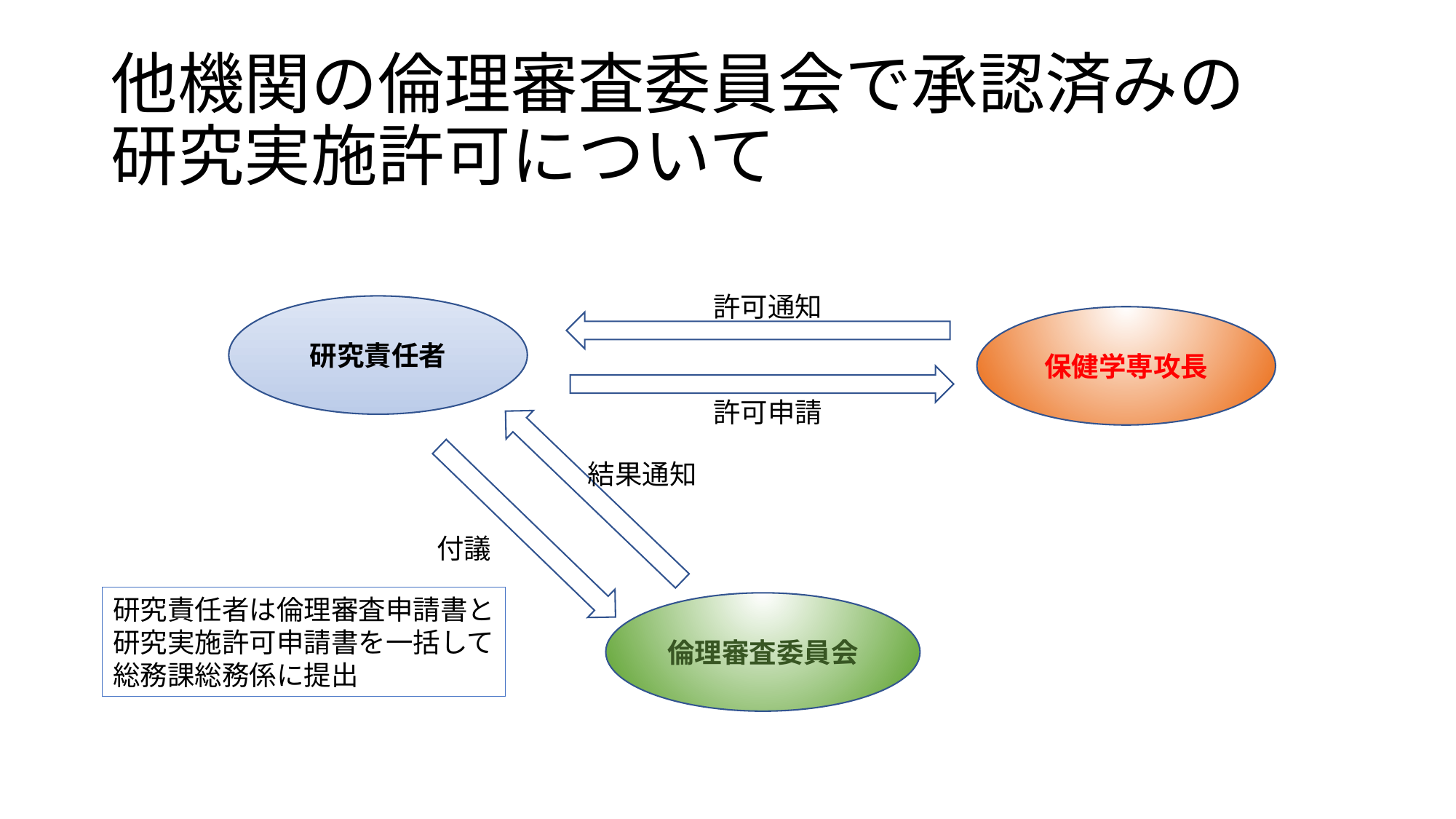

# 他機関の倫理審査委員会で承認済みの 研究実施許可について
許可通知
研究責任者
保健学専攻長

許可申請
結果通知

付議
研究責任者は倫理審査申請書と
研究実施許可申請書を一括して
総務課総務係に提出
倫理審査委員会